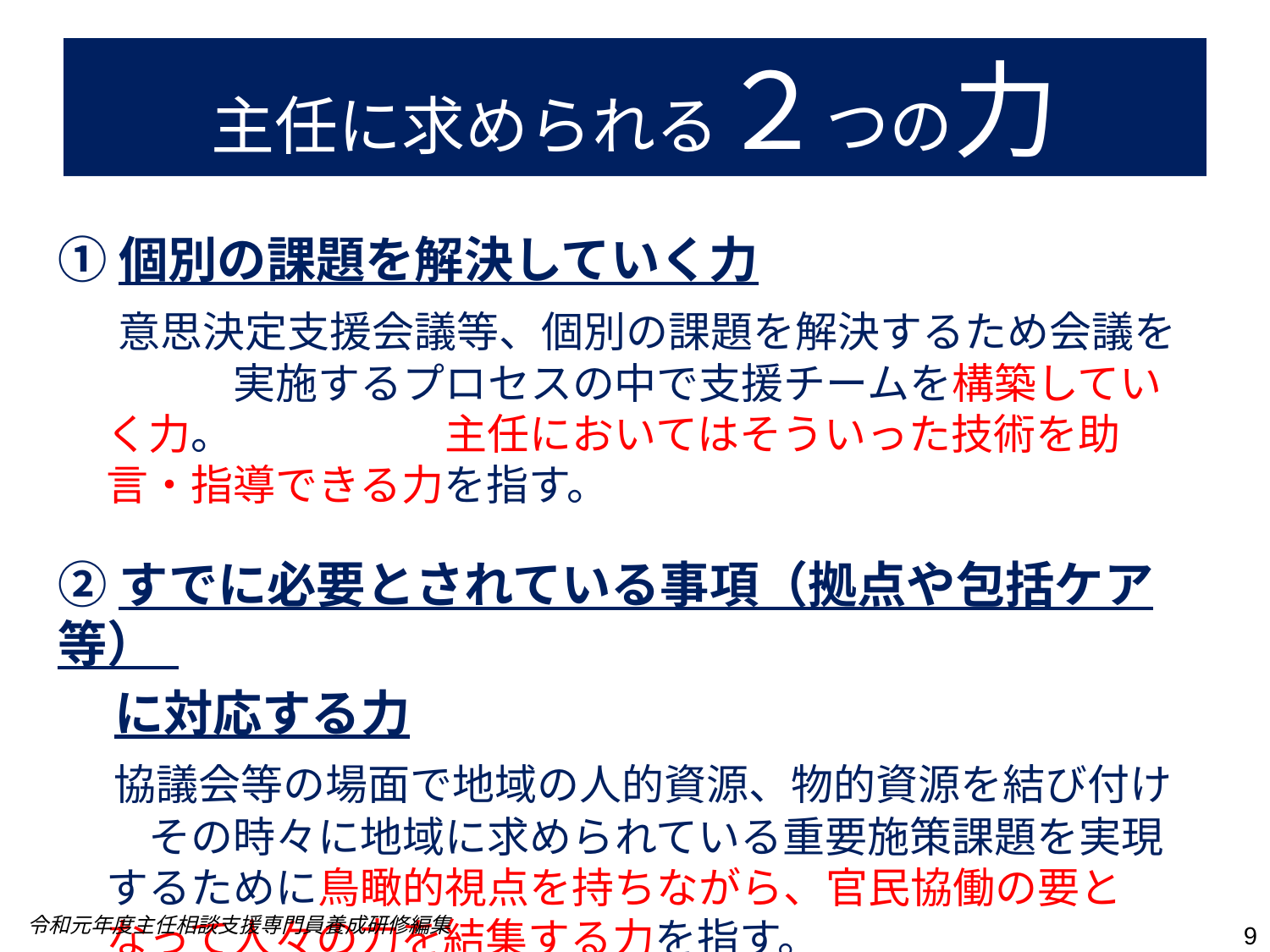

# 主任に求められる２つの力
①個別の課題を解決していく力
　 意思決定支援会議等、個別の課題を解決するため会議を　　　実施するプロセスの中で支援チームを構築していく力。　　　　　主任においてはそういった技術を助言・指導できる力を指す。

②すでに必要とされている事項（拠点や包括ケア等）
    に対応する力
    協議会等の場面で地域の人的資源、物的資源を結び付け　その時々に地域に求められている重要施策課題を実現するために鳥瞰的視点を持ちながら、官民協働の要となって人々の力を結集する力を指す。
令和元年度主任相談支援専門員養成研修編集
9